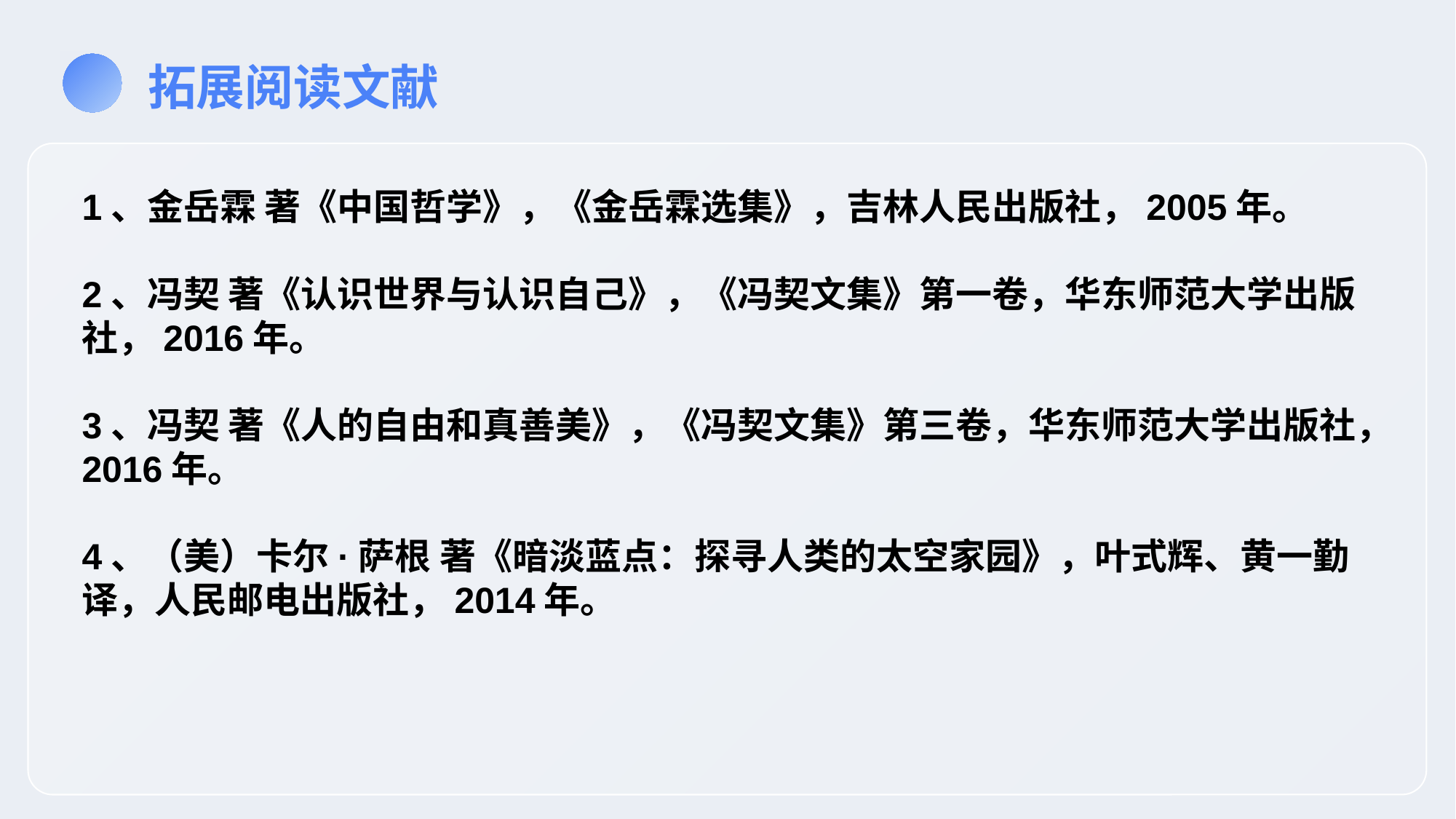

拓展阅读文献
1、金岳霖 著《中国哲学》，《金岳霖选集》，吉林人民出版社，2005年。

2、冯契 著《认识世界与认识自己》，《冯契文集》第一卷，华东师范大学出版社，2016年。

3、冯契 著《人的自由和真善美》，《冯契文集》第三卷，华东师范大学出版社，2016年。

4、（美）卡尔·萨根 著《暗淡蓝点：探寻人类的太空家园》，叶式辉、黄一勤 译，人民邮电出版社，2014年。